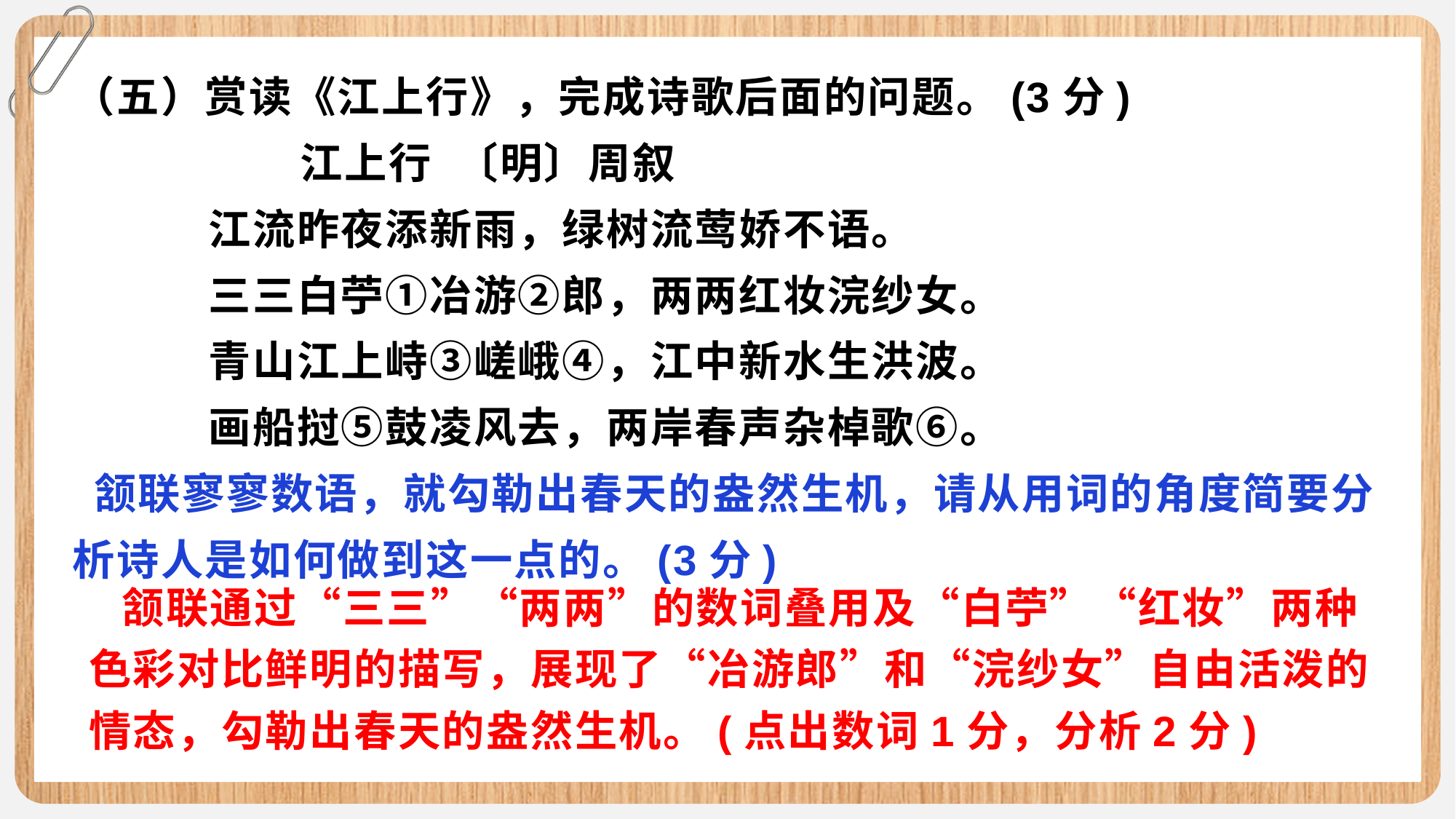

（五）赏读《江上行》，完成诗歌后面的问题。(3分)
                   江上行  〔明〕周叙
           江流昨夜添新雨，绿树流莺娇不语。
           三三白苧①冶游②郎，两两红妆浣纱女。
           青山江上峙③嵯峨④，江中新水生洪波。
           画船挝⑤鼓凌风去，两岸春声杂棹歌⑥。
 颔联寥寥数语，就勾勒出春天的盎然生机，请从用词的角度简要分析诗人是如何做到这一点的。(3分)
  颔联通过“三三”“两两”的数词叠用及“白苧”“红妆”两种色彩对比鲜明的描写，展现了“冶游郎”和“浣纱女”自由活泼的情态，勾勒出春天的盎然生机。(点出数词1分，分析2分)